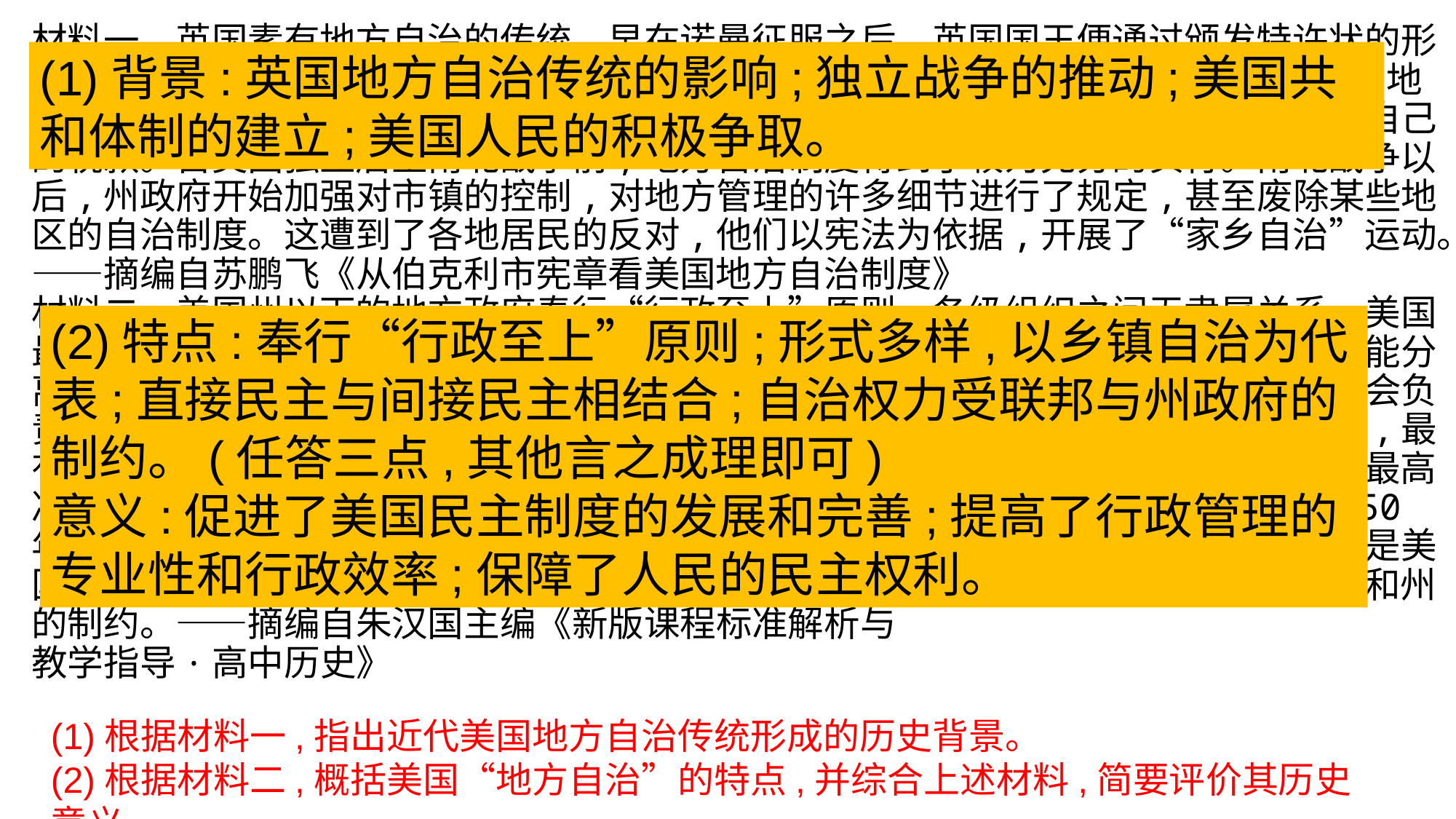

# 材料一　英国素有地方自治的传统。早在诺曼征服之后,英国国王便通过颁发特许状的形式赋予城市以自治权,这种传统在17世纪又被英国移民带到了北美。新英格兰地区的地方自治制度尤其发达,各个乡镇任命自己的行政官员,规定自己的税则,征收并分配自己的税款。自美国独立后至南北战争前,地方自治制度得到了较为充分的实行。南北战争以后,州政府开始加强对市镇的控制,对地方管理的许多细节进行了规定,甚至废除某些地区的自治制度。这遭到了各地居民的反对,他们以宪法为依据,开展了“家乡自治”运动。——摘编自苏鹏飞《从伯克利市宪章看美国地方自治制度》 材料二　美国州以下的地方政府奉行“行政至上”原则,各级组织之间无隶属关系。美国最有特色的地方政府形式是市政府,实行城市经理制。在这种体制中,政治和行政职能分离,市议会属于政治职能,主管立法与评聘城市经理;城市经理属于行政范畴,对议会负责。这有悖于民主程序,但能保证城市经理的质量,提高行政效率。美国地方自治中,最有代表性的是乡镇自治。早期美国的乡镇大多实行直接民主,乡镇居民大会为乡镇的最高决策机关,一些重大问题都要在会议上交给全体公民进行讨论并最终决定。20世纪50年代以来,一些乡镇也开始采用代议制民主,选举代表组成乡镇代表大会。乡镇自治是美国民主的策源地和民主体制的基石,但乡镇的自治权要得到法律许可并受到来自联邦和州的制约。——摘编自朱汉国主编《新版课程标准解析与 教学指导·高中历史》
(1)背景:英国地方自治传统的影响;独立战争的推动;美国共和体制的建立;美国人民的积极争取。
(2)特点:奉行“行政至上”原则;形式多样,以乡镇自治为代表;直接民主与间接民主相结合;自治权力受联邦与州政府的制约。(任答三点,其他言之成理即可)
意义:促进了美国民主制度的发展和完善;提高了行政管理的专业性和行政效率;保障了人民的民主权利。
(1)根据材料一,指出近代美国地方自治传统形成的历史背景。
(2)根据材料二,概括美国“地方自治”的特点,并综合上述材料,简要评价其历史意义。